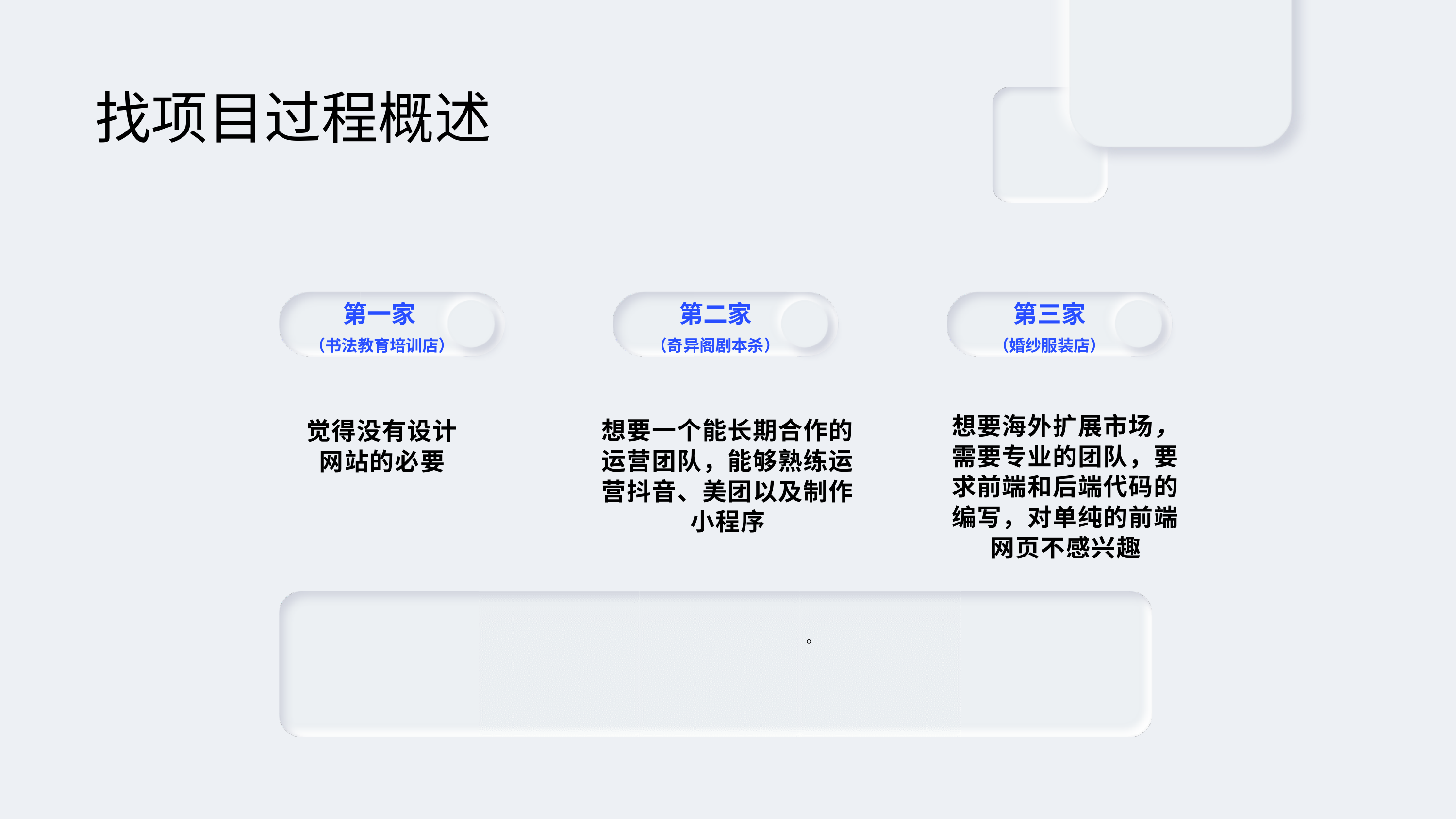

找项目过程概述

第一家
第二家
第三家
（书法教育培训店）
（奇异阁剧本杀）
（婚纱服装店）

觉得没有设计网站的必要
想要海外扩展市场，需要专业的团队，要求前端和后端代码的编写，对单纯的前端网页不感兴趣
想要一个能长期合作的运营团队，能够熟练运营抖音、美团以及制作小程序

。